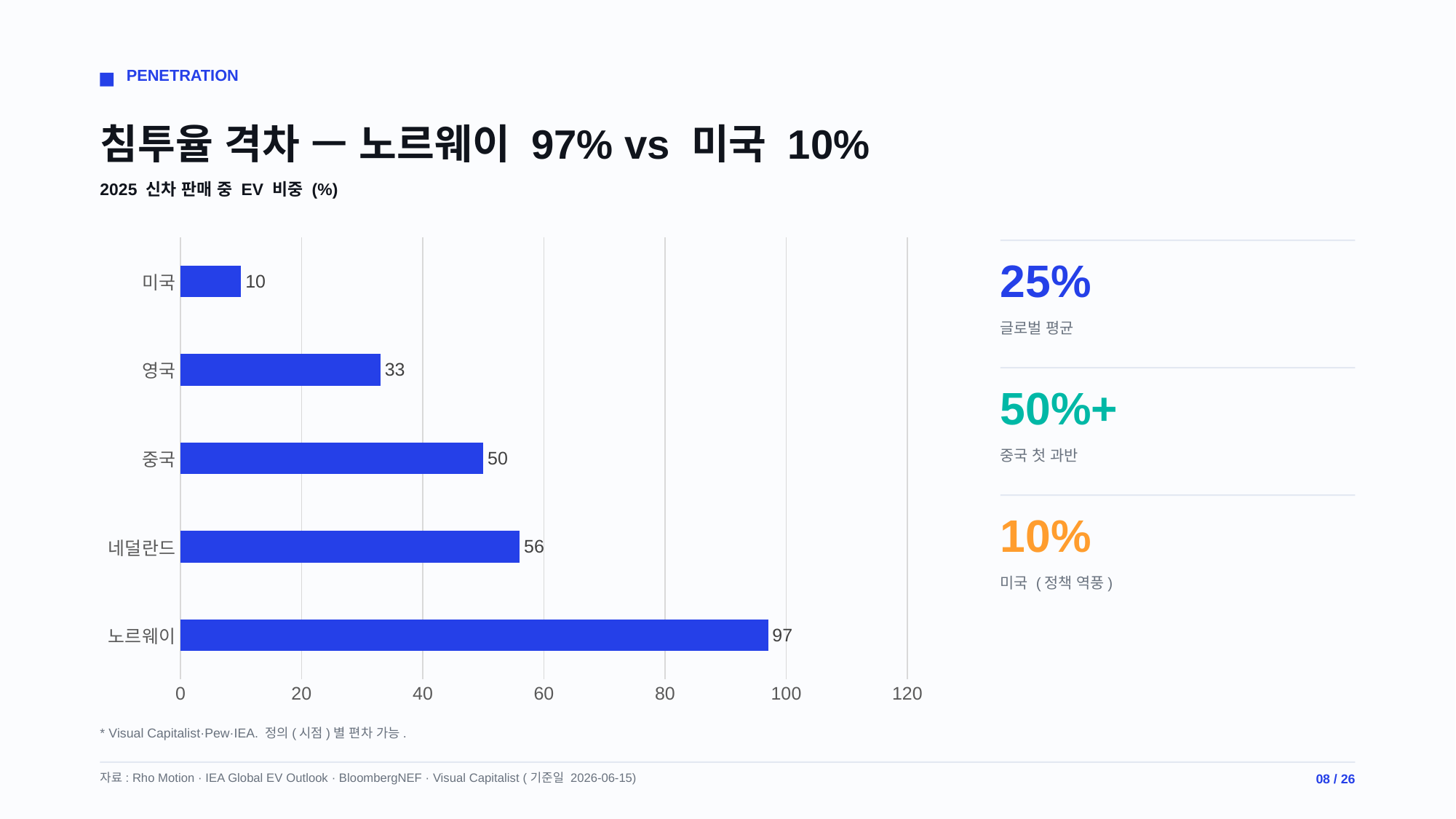

PENETRATION

침투율 격차 — 노르웨이 97% vs 미국 10%
2025 신차 판매 중 EV 비중 (%)

### Chart

| Category |  |
|---|---|
| 노르웨이 | 97.0 |
| 네덜란드 | 56.0 |
| 중국 | 50.0 |
| 영국 | 33.0 |
| 미국 | 10.0 |
25%
글로벌 평균

50%+
중국 첫 과반

10%
미국 (정책 역풍)
* Visual Capitalist·Pew·IEA. 정의(시점)별 편차 가능.

자료: Rho Motion · IEA Global EV Outlook · BloombergNEF · Visual Capitalist (기준일 2026-06-15)
08 / 26